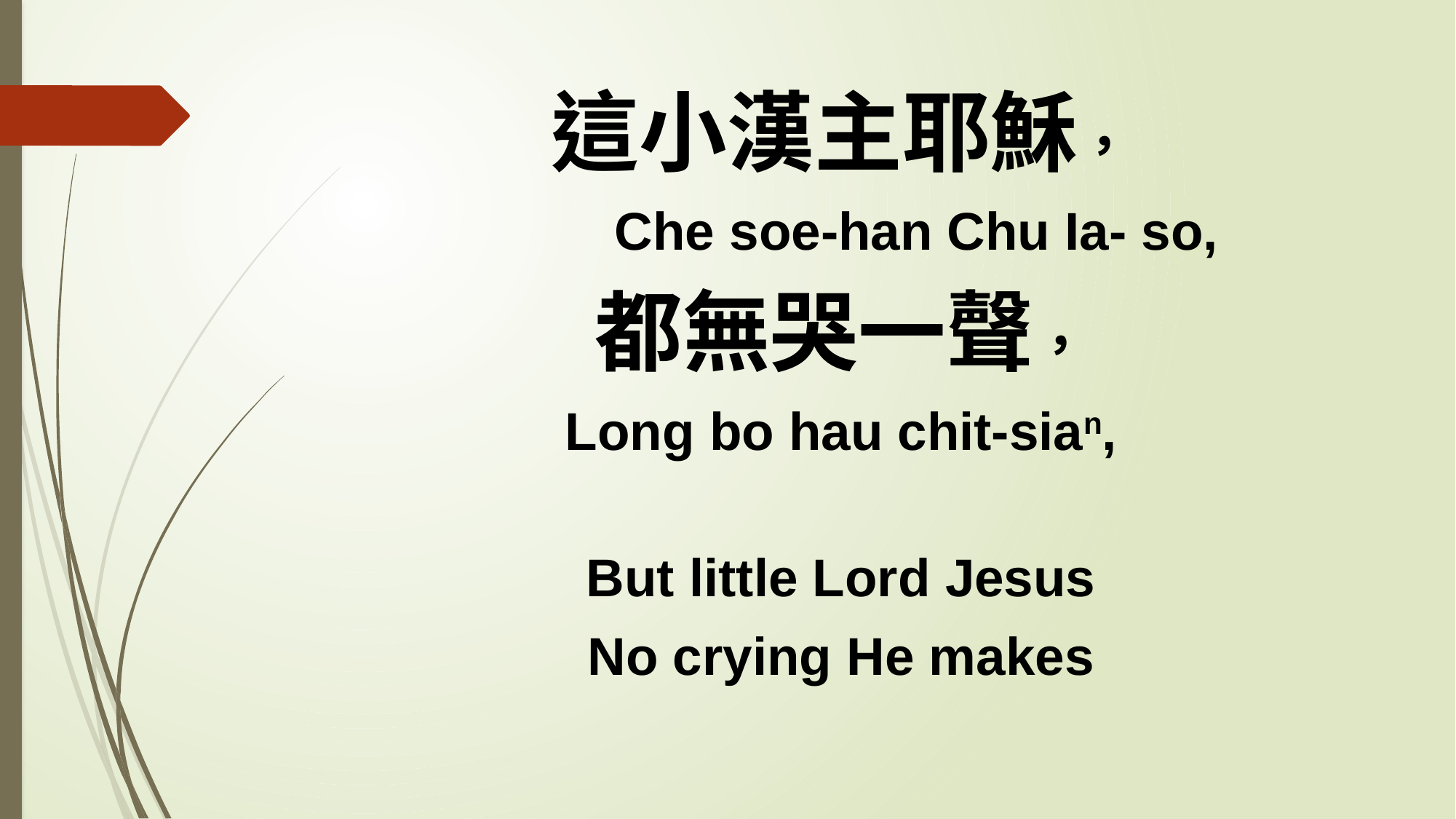

這小漢主耶穌，
                    Che soe-han Chu Ia- so,
都無哭一聲，
Long bo hau chit-sian,

But little Lord Jesus
No crying He makes